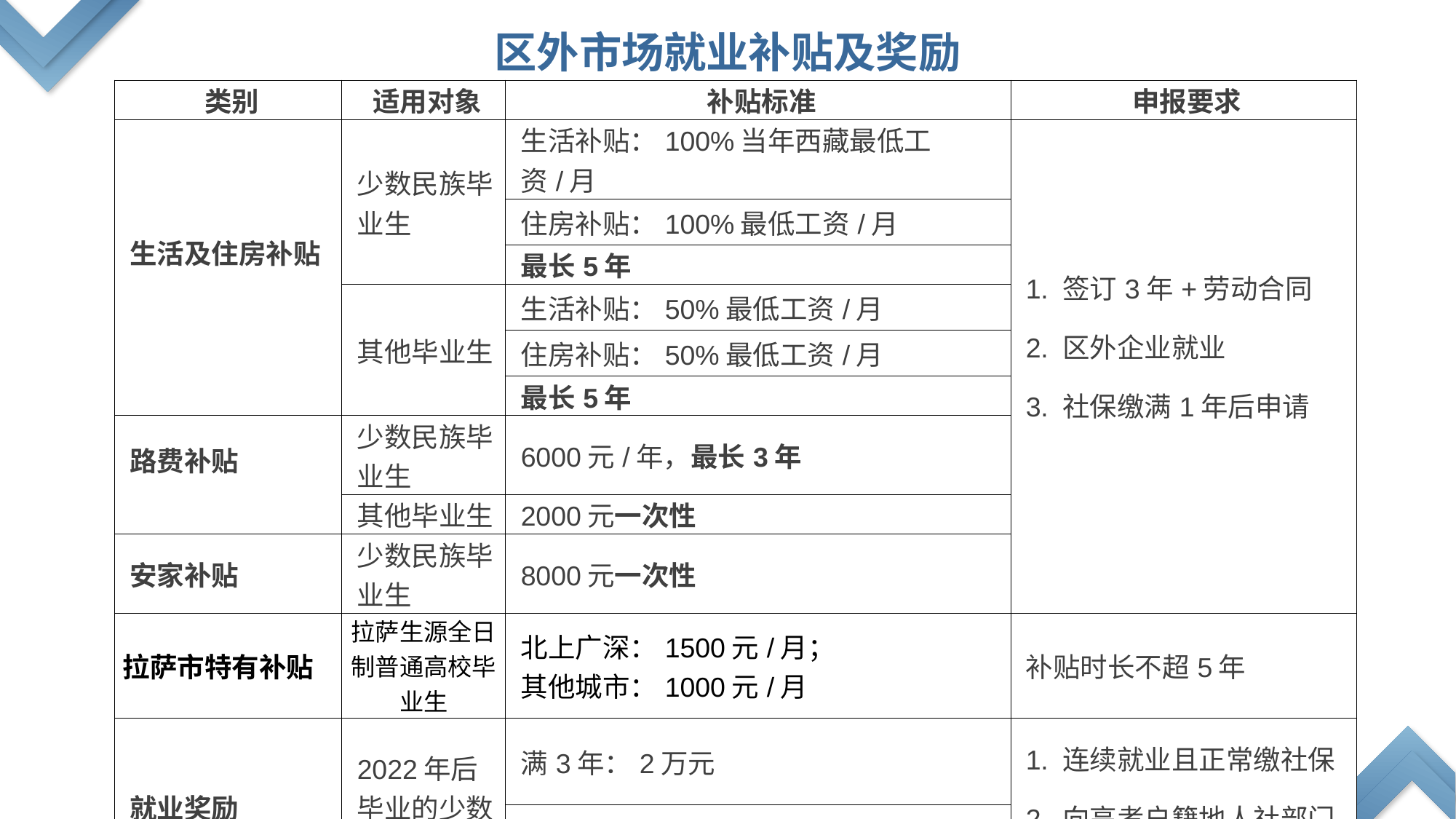

区外市场就业补贴及奖励
| 类别 | 适用对象 | 补贴标准 | 申报要求 |
| --- | --- | --- | --- |
| 生活及住房补贴 | 少数民族毕业生 | 生活补贴：100%当年西藏最低工资/月 | 1. 签订3年+劳动合同 2. 区外企业就业 3. 社保缴满1年后申请 |
|  |  | 住房补贴：100%最低工资/月 |  |
|  |  | 最长5年 |  |
|  | 其他毕业生 | 生活补贴：50%最低工资/月 |  |
|  |  | 住房补贴：50%最低工资/月 |  |
|  |  | 最长5年 |  |
| 路费补贴 | 少数民族毕业生 | 6000元/年，最长3年 |  |
|  | 其他毕业生 | 2000元一次性 |  |
| 安家补贴 | 少数民族毕业生 | 8000元一次性 |  |
| 拉萨市特有补贴 | 拉萨生源全日制普通高校毕业生 | 北上广深：1500元/月； 其他城市：1000元/月 | 补贴时长不超5年 |
| 就业奖励 | 2022年后毕业的少数民族生源 | 满3年：2万元 | 1. 连续就业且正常缴社保 2. 向高考户籍地人社部门申报 |
|  |  | 满5年：再奖3万元 |  |